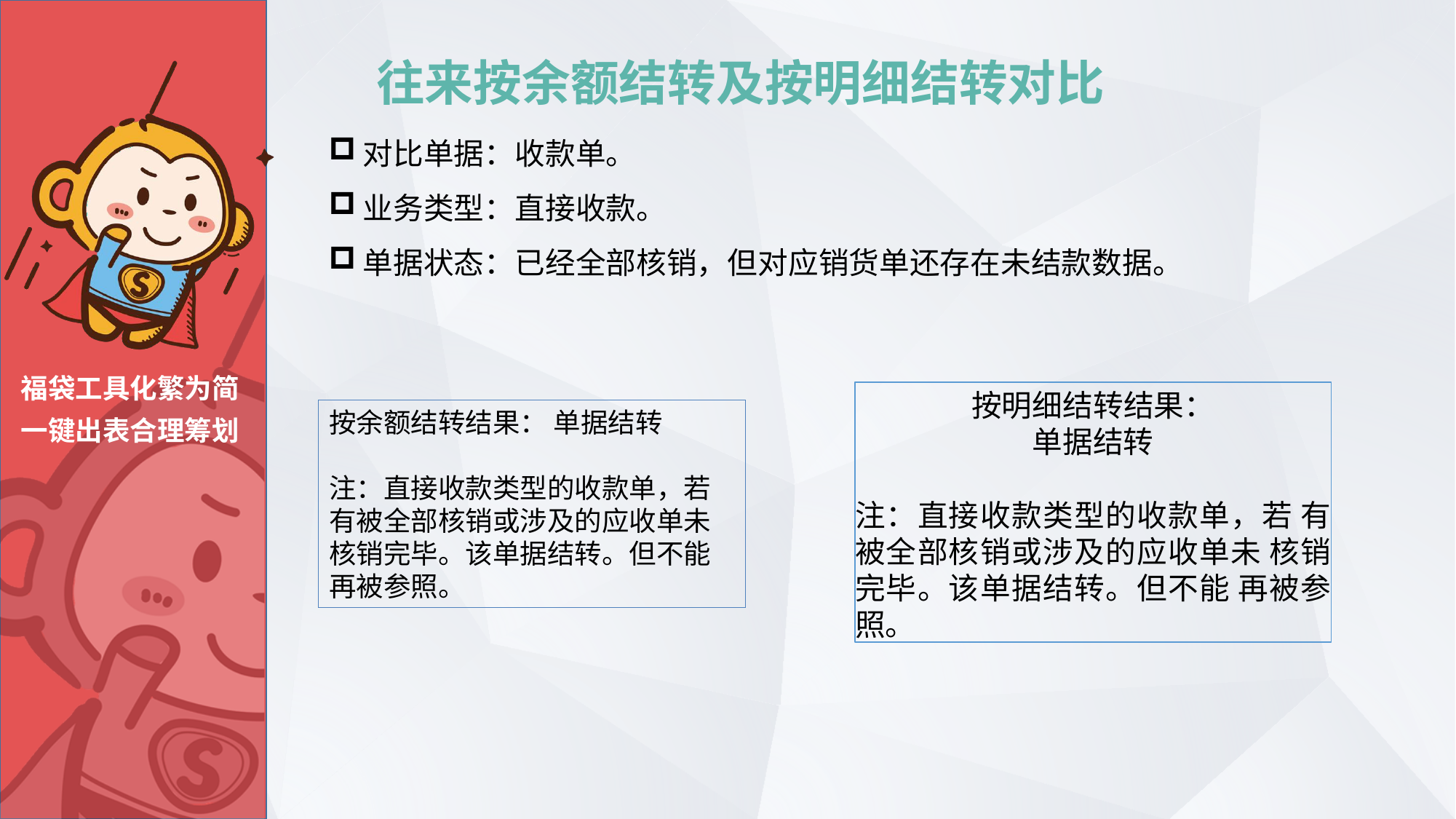

# 往来按余额结转及按明细结转对比
对比单据：收款单。
业务类型：直接收款。
单据状态：已经全部核销，但对应销货单还存在未结款数据。

福袋工具化繁为简
一键出表合理筹划
按明细结转结果：
单据结转

注：直接收款类型的收款单，若 有被全部核销或涉及的应收单未 核销完毕。该单据结转。但不能 再被参照。
按余额结转结果： 单据结转

注：直接收款类型的收款单，若 有被全部核销或涉及的应收单未 核销完毕。该单据结转。但不能 再被参照。